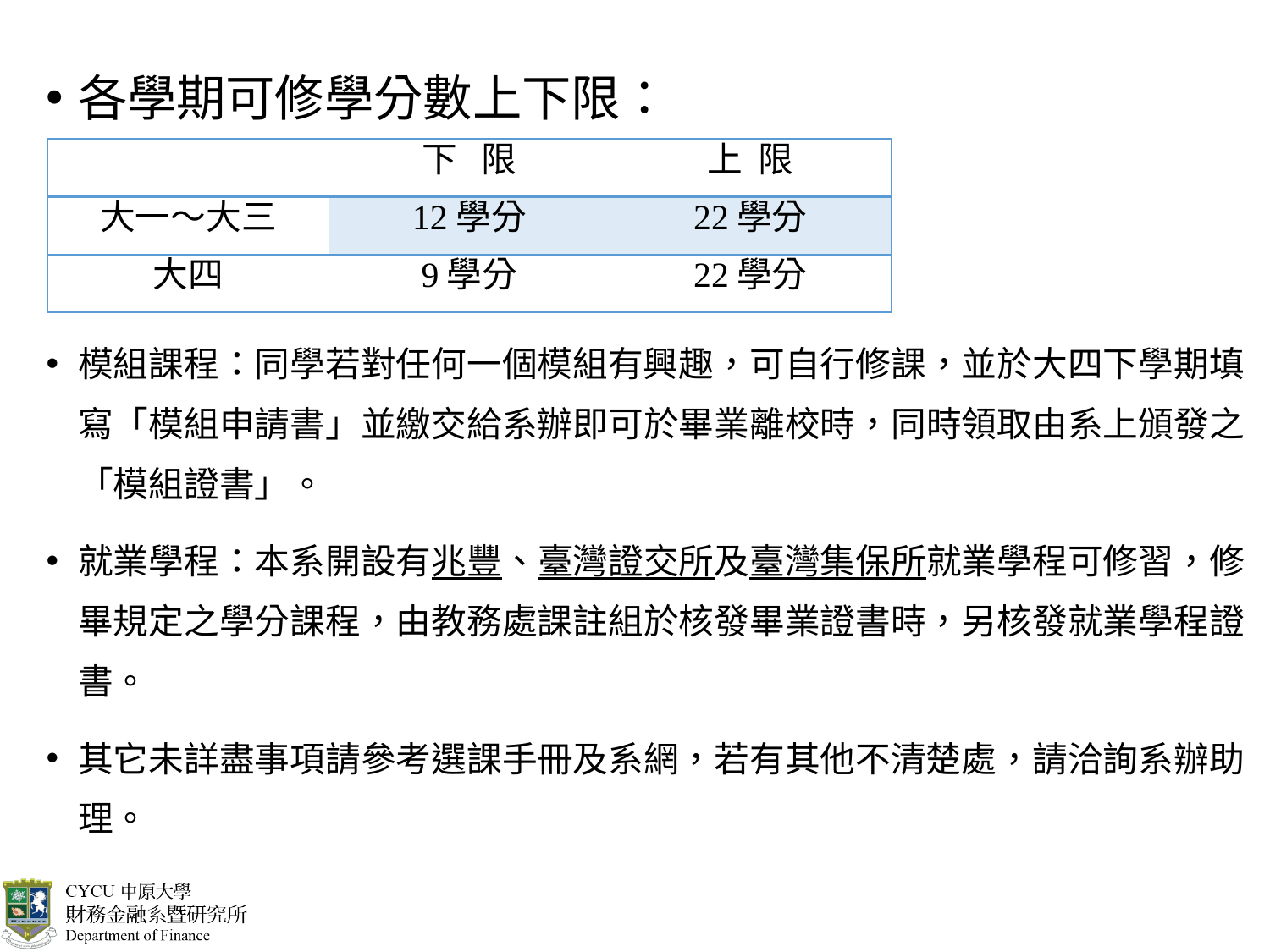

各學期可修學分數上下限：

模組課程：同學若對任何一個模組有興趣，可自行修課，並於大四下學期填寫「模組申請書」並繳交給系辦即可於畢業離校時，同時領取由系上頒發之「模組證書」。
就業學程：本系開設有兆豐、臺灣證交所及臺灣集保所就業學程可修習，修畢規定之學分課程，由教務處課註組於核發畢業證書時，另核發就業學程證書。
其它未詳盡事項請參考選課手冊及系網，若有其他不清楚處，請洽詢系辦助理。
|  | 下 限 | 上 限 |
| --- | --- | --- |
| 大一～大三 | 12學分 | 22學分 |
| 大四 | 9學分 | 22學分 |